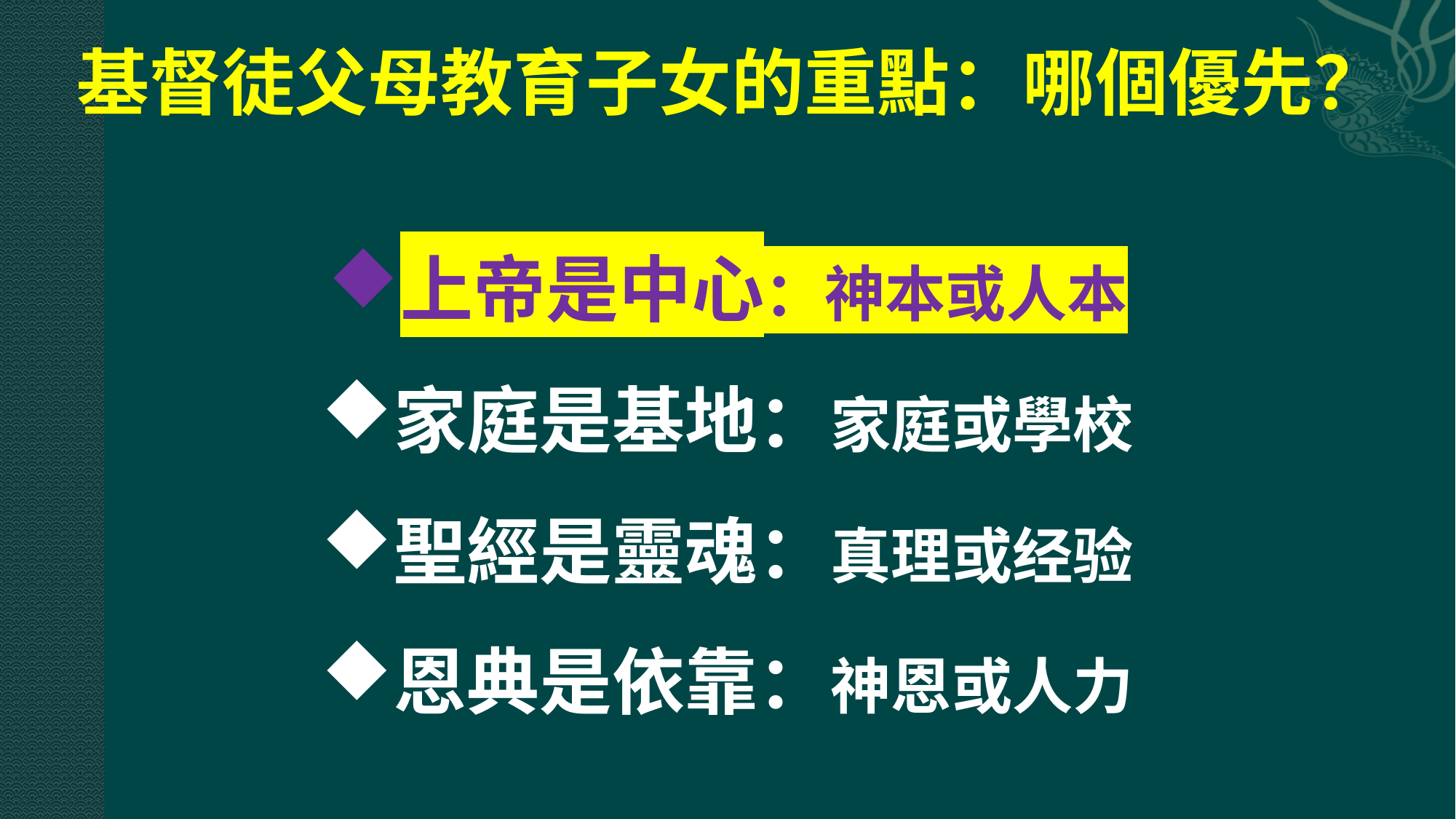

基督徒父母教育子女的重點：哪個優先？
上帝是中心：神本或人本
家庭是基地：家庭或學校
聖經是靈魂：真理或经验
恩典是依靠：神恩或人力